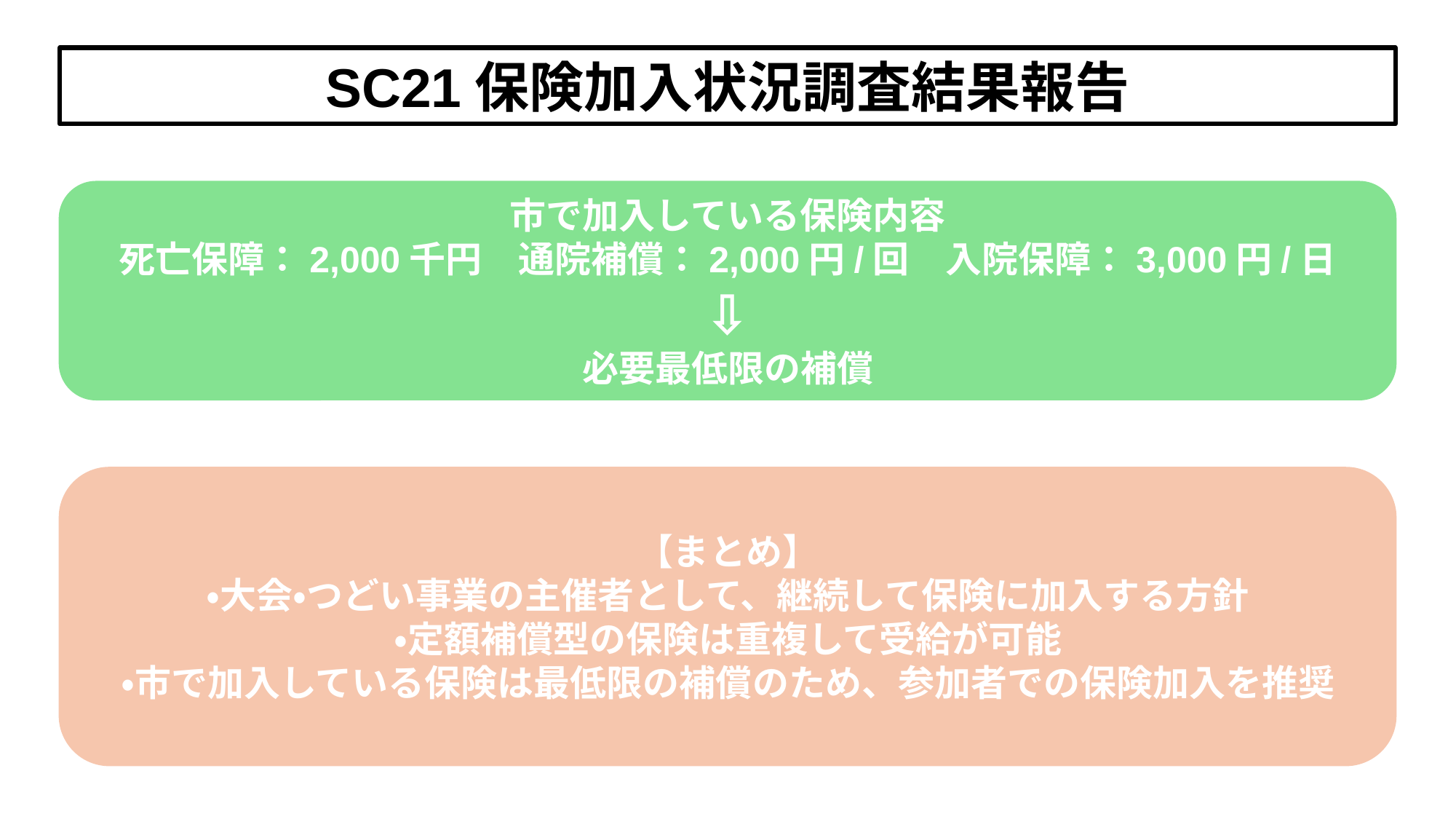

SC21保険加入状況調査結果報告
市で加入している保険内容
死亡保障：2,000千円　通院補償：2,000円/回　入院保障：3,000円/日
⇩
必要最低限の補償
【まとめ】
・大会・つどい事業の主催者として、継続して保険に加入する方針
・定額補償型の保険は重複して受給が可能
・市で加入している保険は最低限の補償のため、参加者での保険加入を推奨